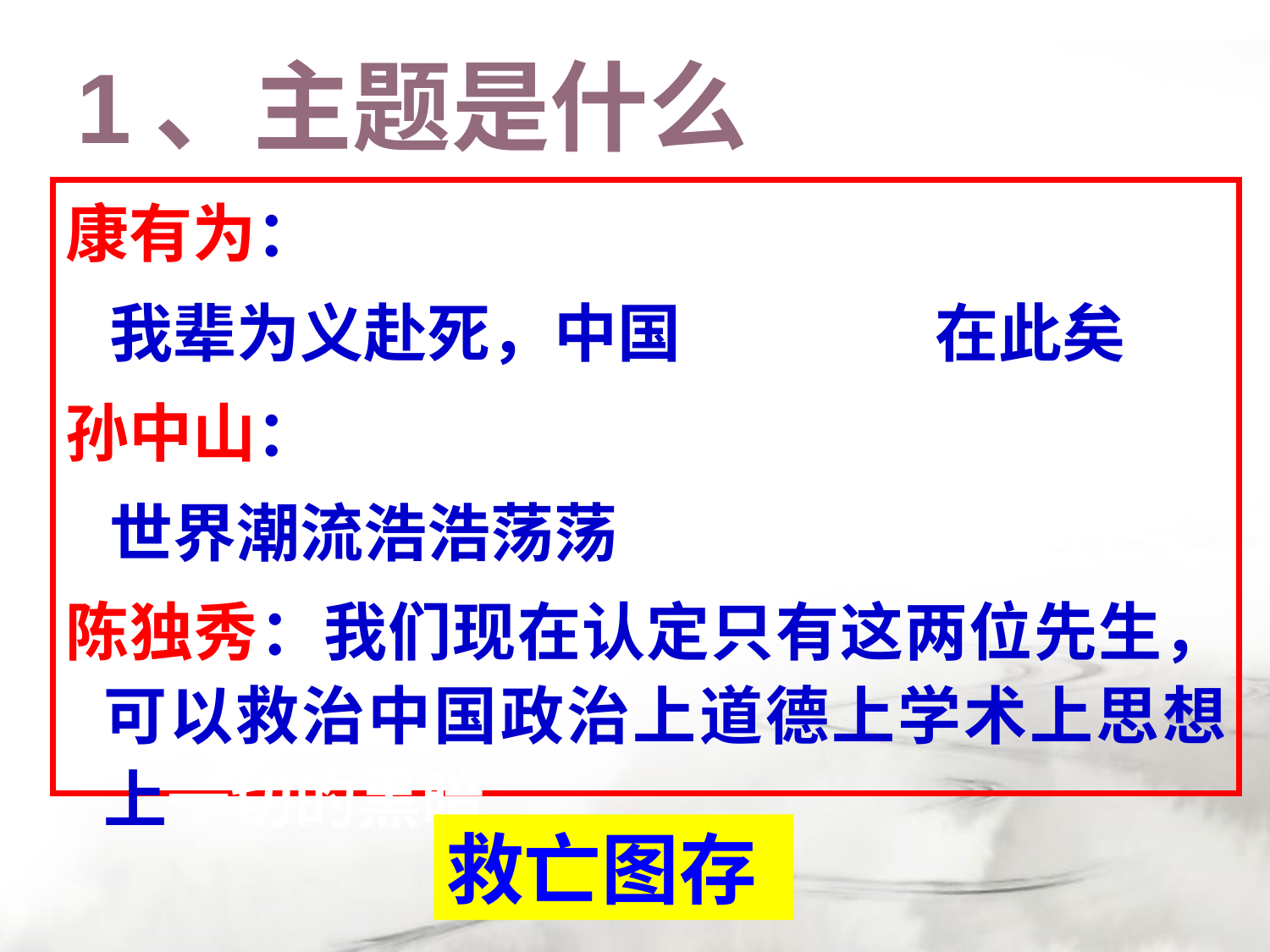

# 1、主题是什么
康有为：
  我辈为义赴死，中国自强之基在此矣
孙中山：
  世界潮流浩浩荡荡  顺之者昌逆之者亡
陈独秀：我们现在认定只有这两位先生，可以救治中国政治上道德上学术上思想上一切的黑暗
救亡图存